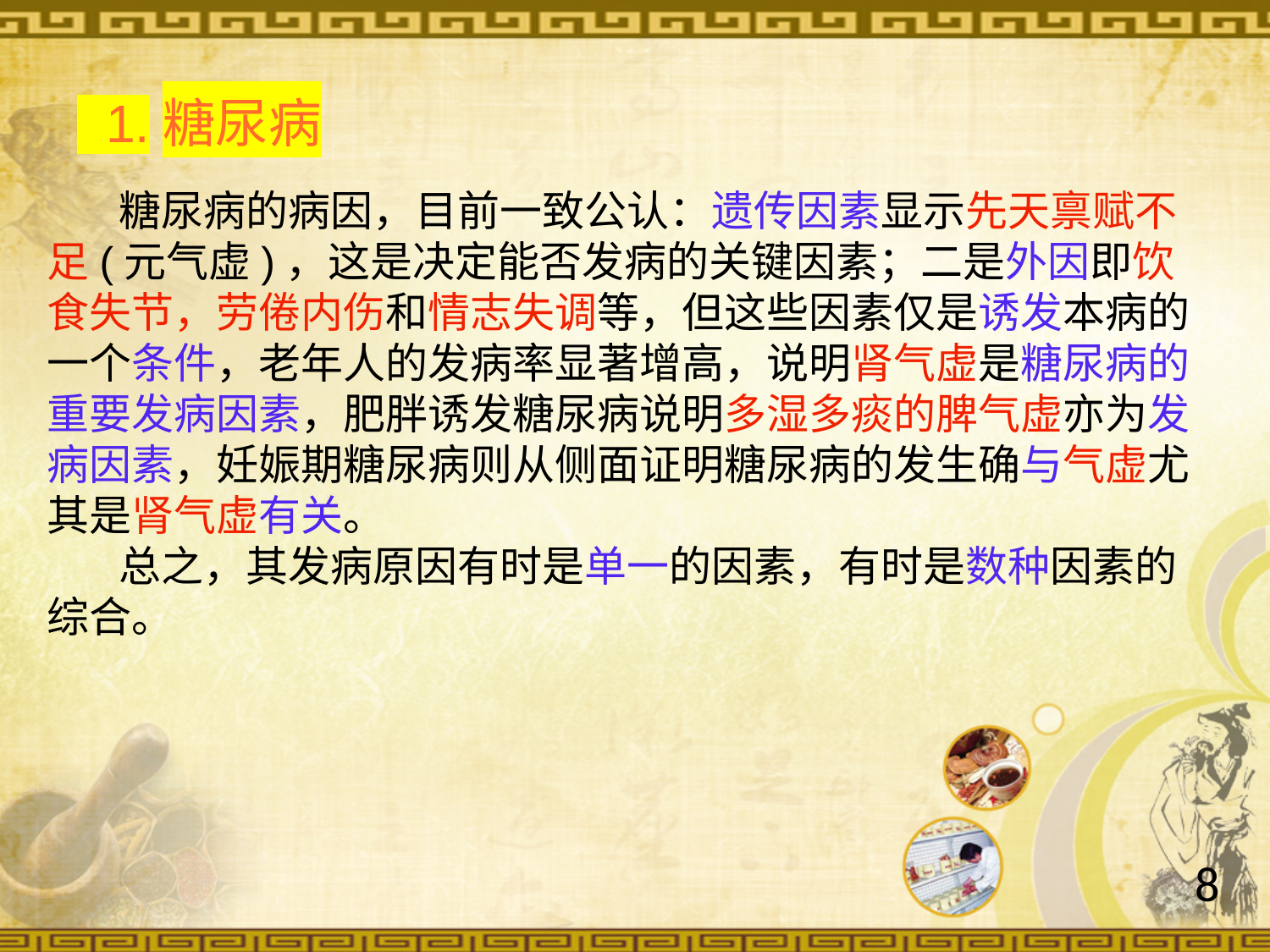

1.糖尿病

  糖尿病的病因，目前一致公认：遗传因素显示先天禀赋不足(元气虚)，这是决定能否发病的关键因素；二是外因即饮食失节，劳倦内伤和情志失调等，但这些因素仅是诱发本病的一个条件，老年人的发病率显著增高，说明肾气虚是糖尿病的重要发病因素，肥胖诱发糖尿病说明多湿多痰的脾气虚亦为发病因素，妊娠期糖尿病则从侧面证明糖尿病的发生确与气虚尤其是肾气虚有关。
  总之，其发病原因有时是单一的因素，有时是数种因素的综合。
8